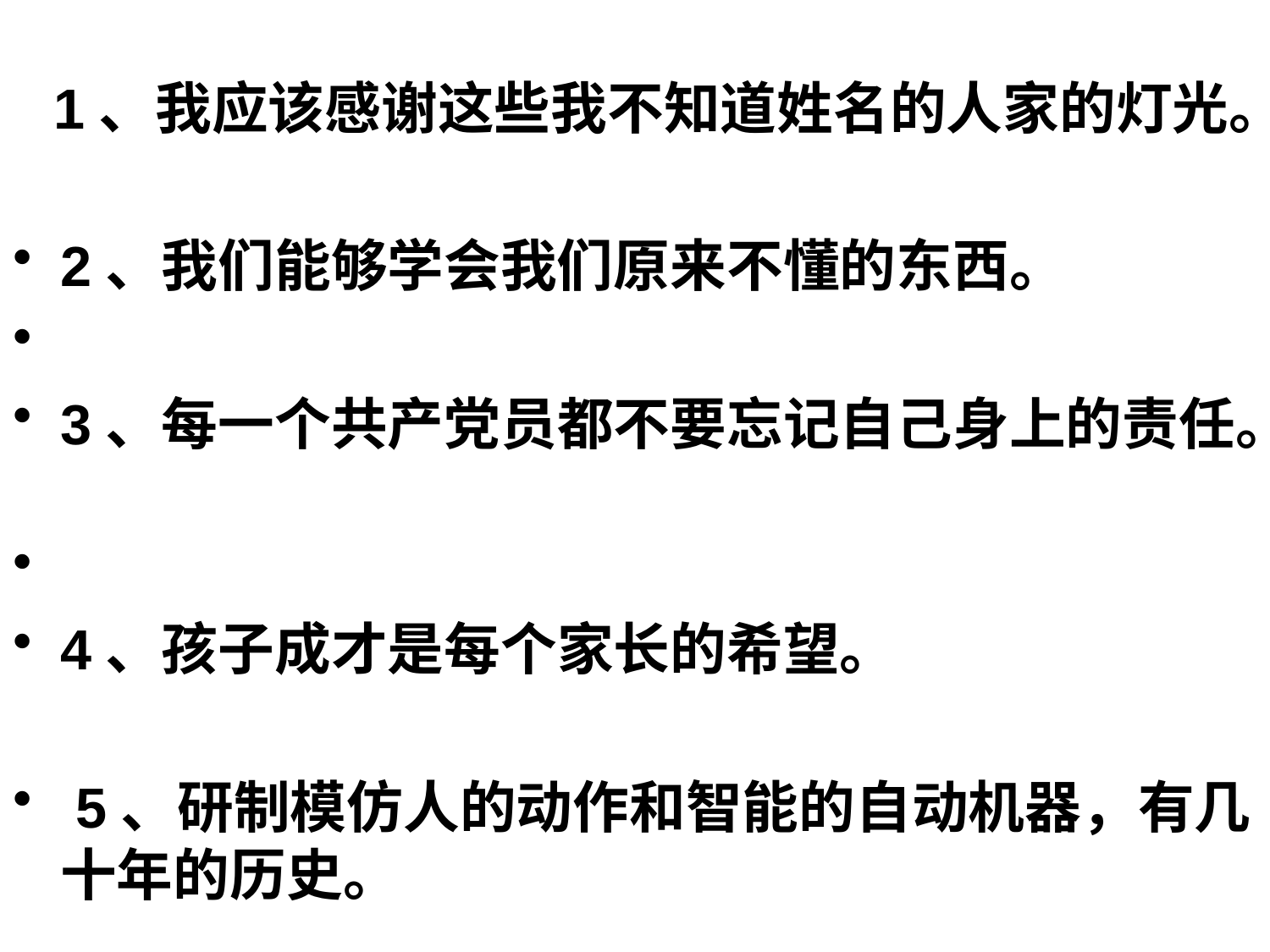

1、我应该感谢这些我不知道姓名的人家的灯光。

2、我们能够学会我们原来不懂的东西。

3、每一个共产党员都不要忘记自己身上的责任。

4、孩子成才是每个家长的希望。

 5、研制模仿人的动作和智能的自动机器，有几十年的历史。